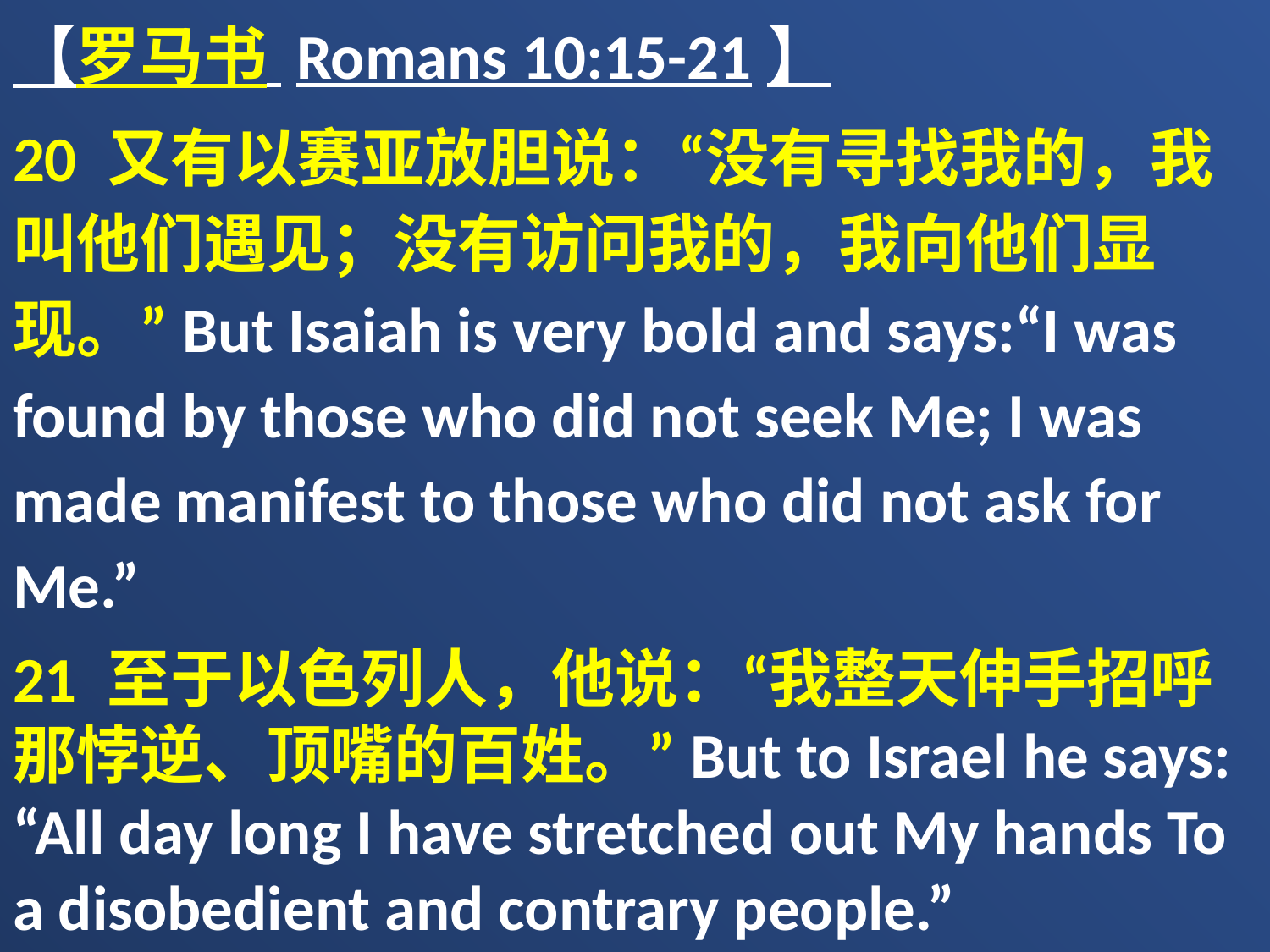

【罗马书 Romans 10:15-21】
20 又有以赛亚放胆说：“没有寻找我的，我叫他们遇见；没有访问我的，我向他们显现。”But Isaiah is very bold and says:“I was found by those who did not seek Me; I was made manifest to those who did not ask for Me.”
21 至于以色列人，他说：“我整天伸手招呼那悖逆、顶嘴的百姓。”But to Israel he says: “All day long I have stretched out My hands To a disobedient and contrary people.”